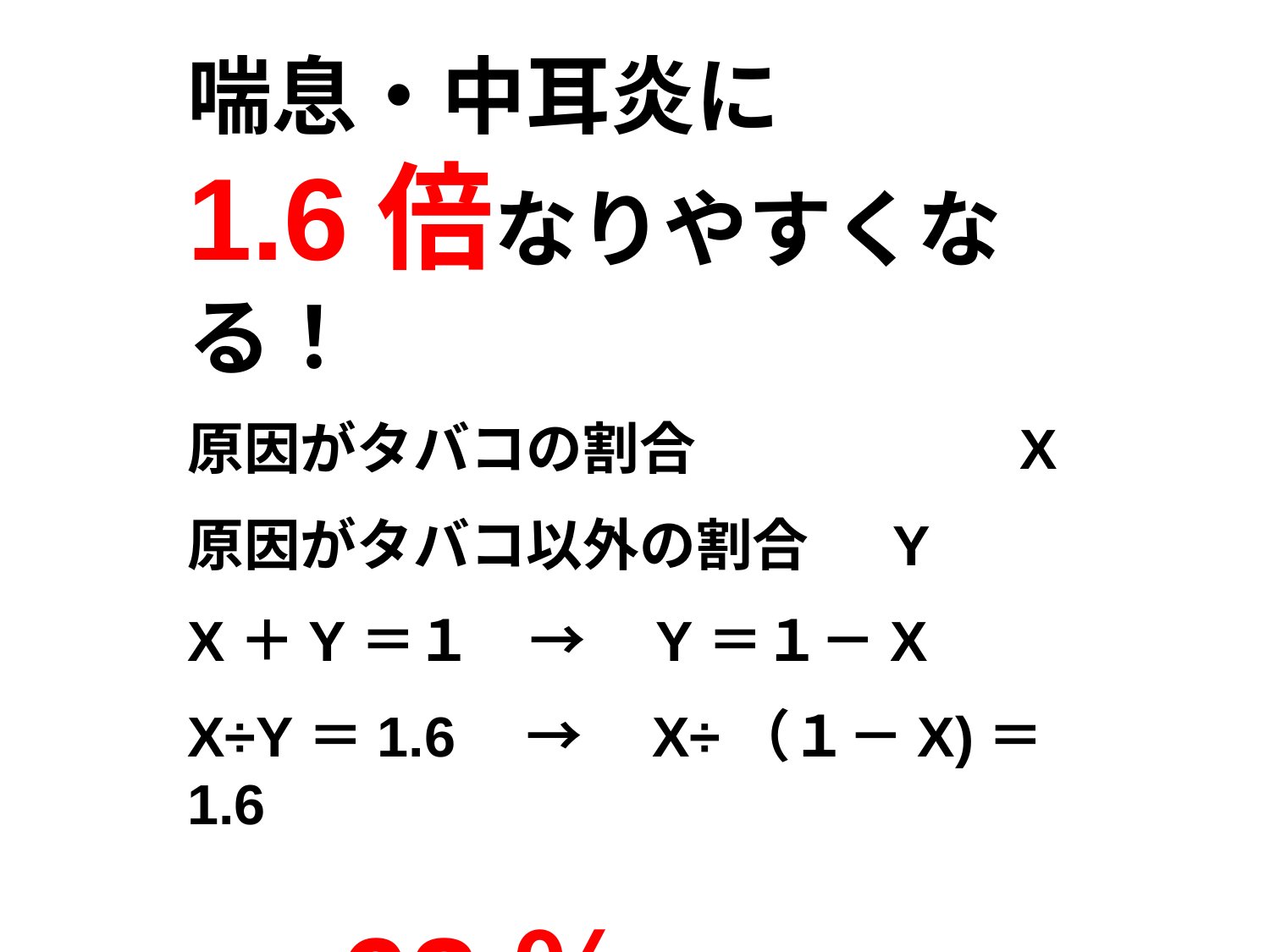

喘息・中耳炎に
1.6倍なりやすくなる！
原因がタバコの割合		　X
原因がタバコ以外の割合	　Y
X＋Y＝１　→　Y＝１－X
X÷Y＝1.6　→　X÷（１－X)＝1.6
X＝62％